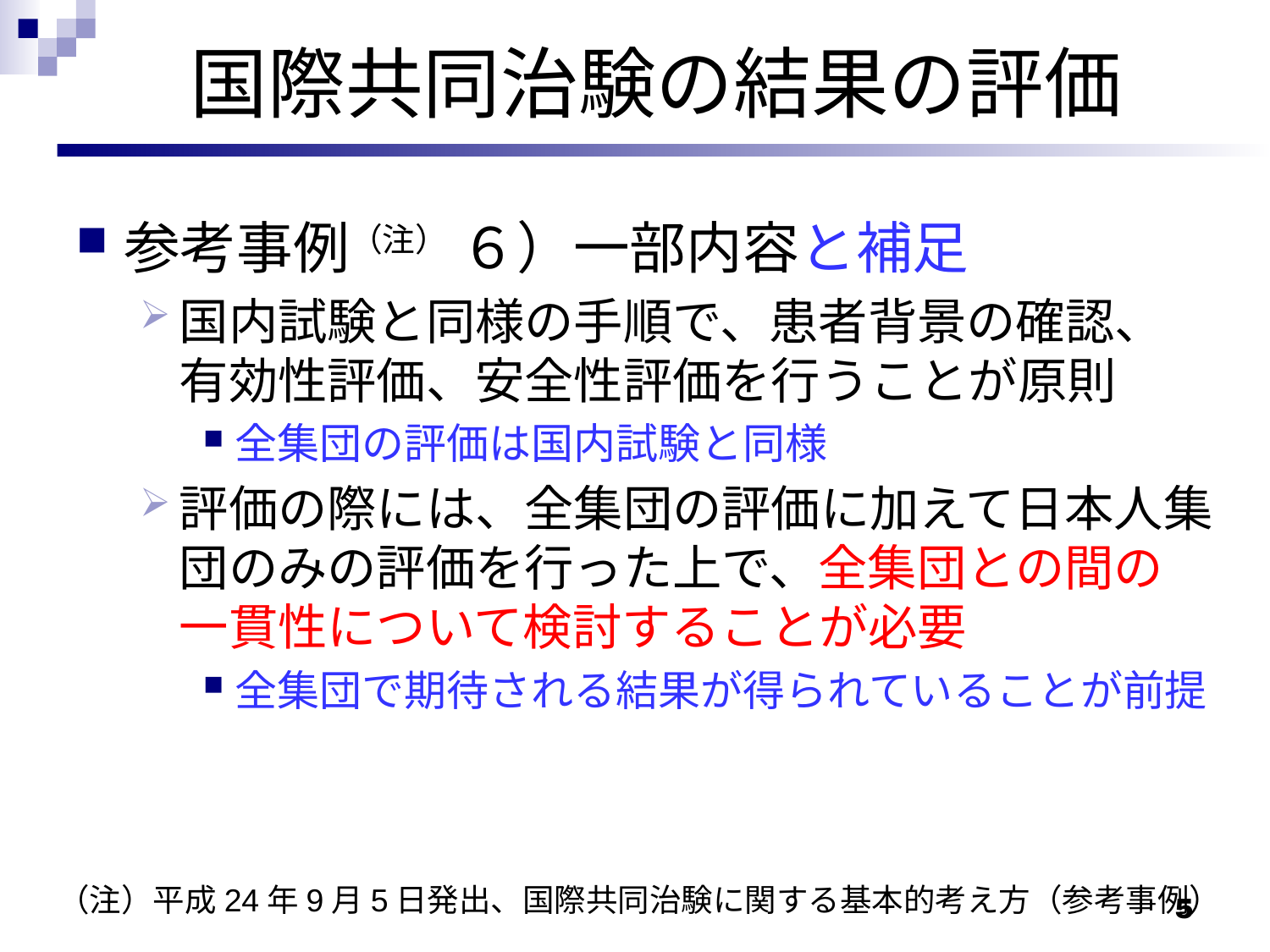

# 国際共同治験の結果の評価
参考事例（注） ６）一部内容と補足
国内試験と同様の手順で、患者背景の確認、
有効性評価、安全性評価を行うことが原則
全集団の評価は国内試験と同様
評価の際には、全集団の評価に加えて日本人集団のみの評価を行った上で、全集団との間の
一貫性について検討することが必要
全集団で期待される結果が得られていることが前提

5
（注）平成24年9月5日発出、国際共同治験に関する基本的考え方（参考事例）